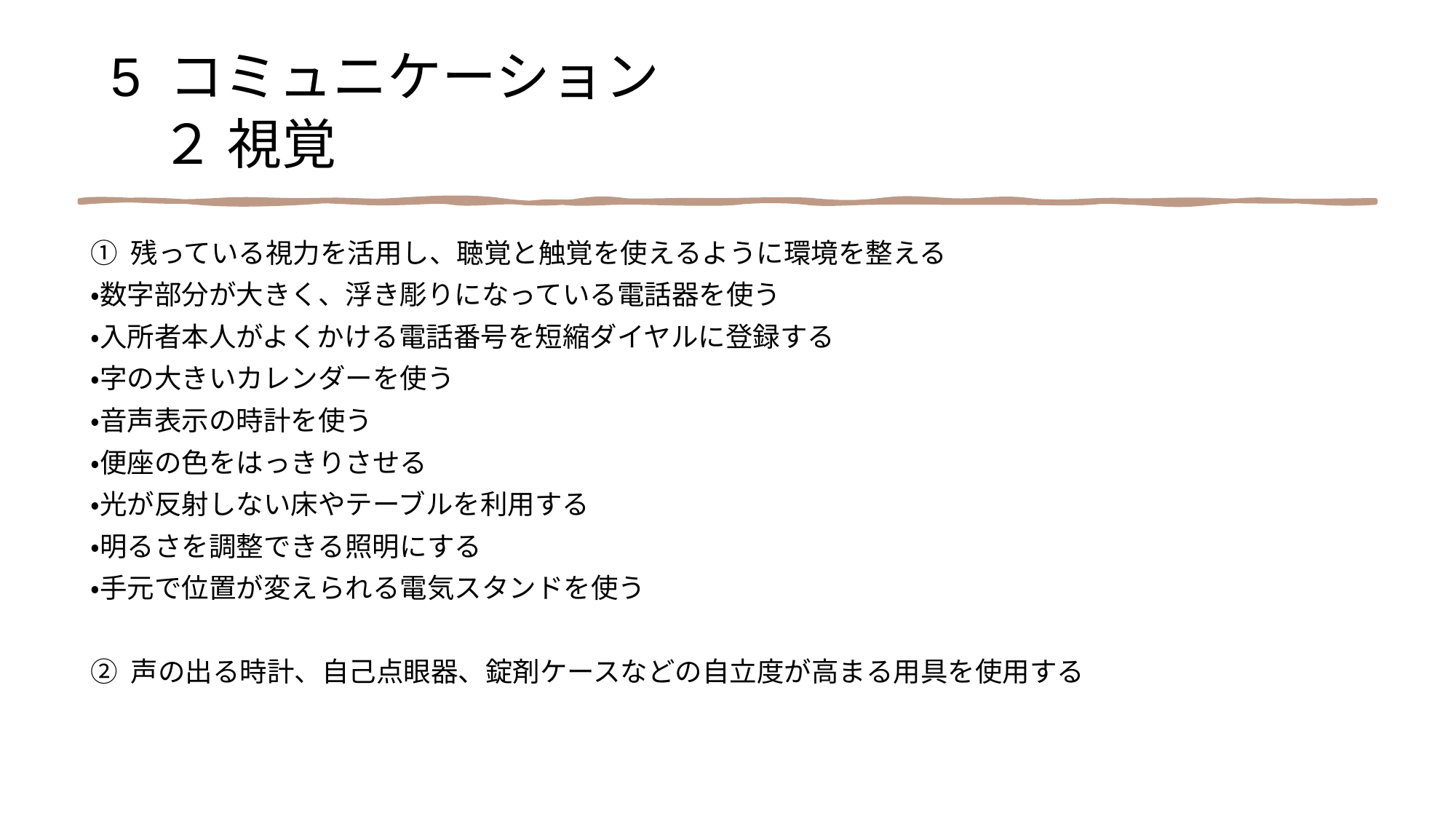

5 コミュニケーション
   ２ 視覚

① 残っている視力を活用し、聴覚と触覚を使えるように環境を整える
・数字部分が大きく、浮き彫りになっている電話器を使う
・入所者本人がよくかける電話番号を短縮ダイヤルに登録する
・字の大きいカレンダーを使う
・音声表示の時計を使う
・便座の色をはっきりさせる
・光が反射しない床やテーブルを利用する
・明るさを調整できる照明にする
・手元で位置が変えられる電気スタンドを使う

② 声の出る時計、自己点眼器、錠剤ケースなどの自立度が高まる用具を使用する